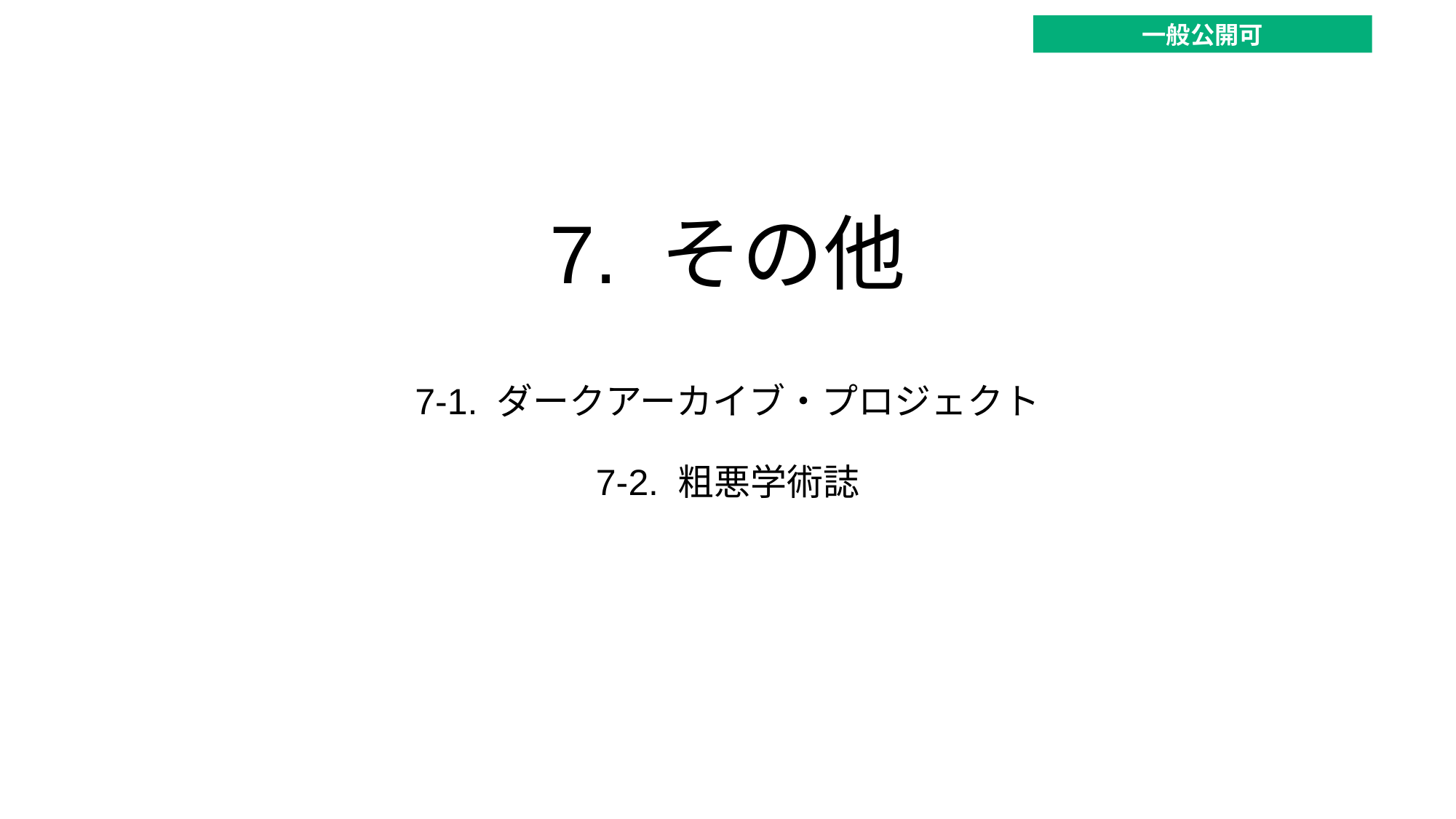

一般公開可
# 7. その他
7-1. ダークアーカイブ・プロジェクト
7-2. 粗悪学術誌